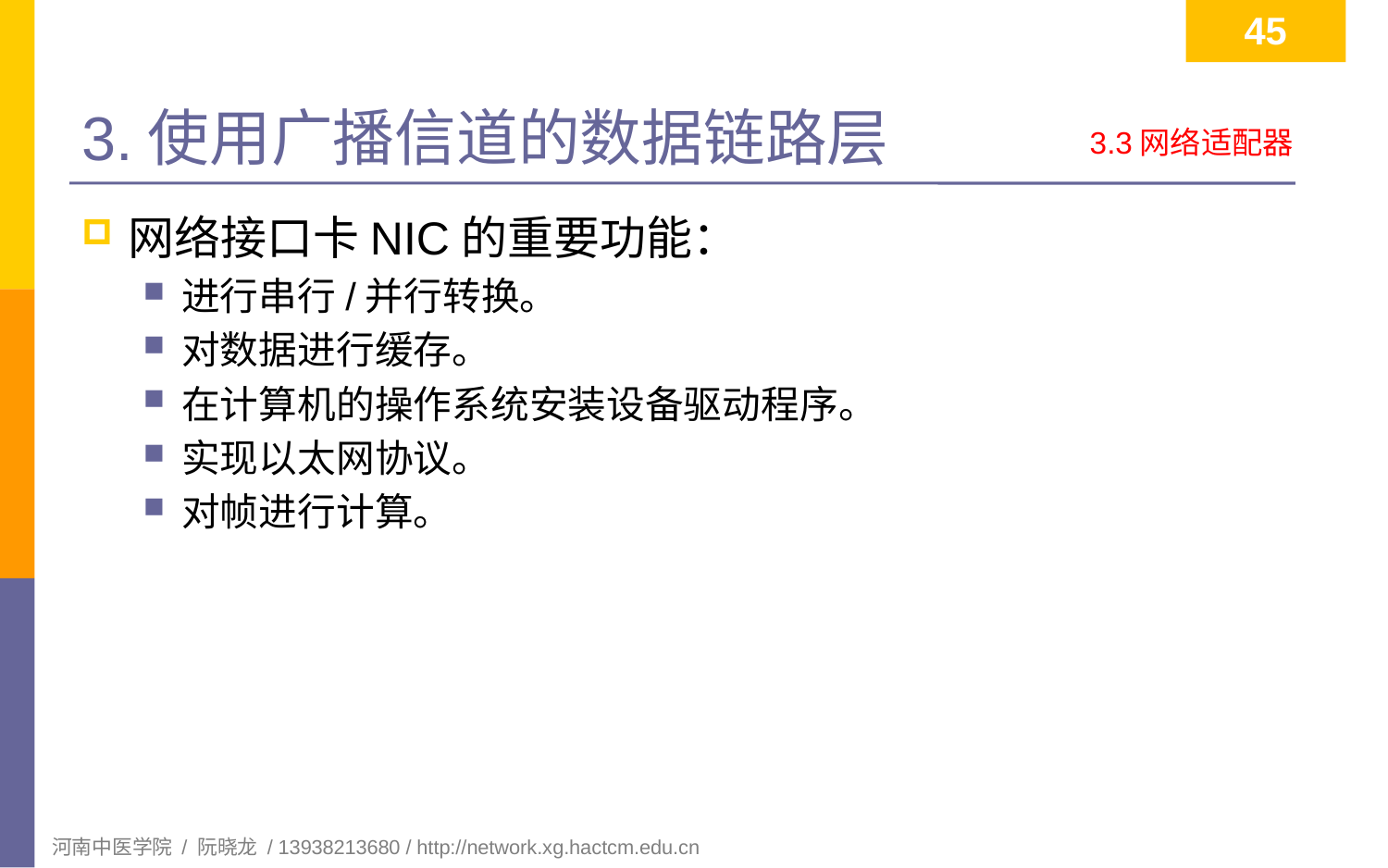

45
# 3.使用广播信道的数据链路层
3.3网络适配器
网络接口卡NIC的重要功能：
进行串行/并行转换。
对数据进行缓存。
在计算机的操作系统安装设备驱动程序。
实现以太网协议。
对帧进行计算。